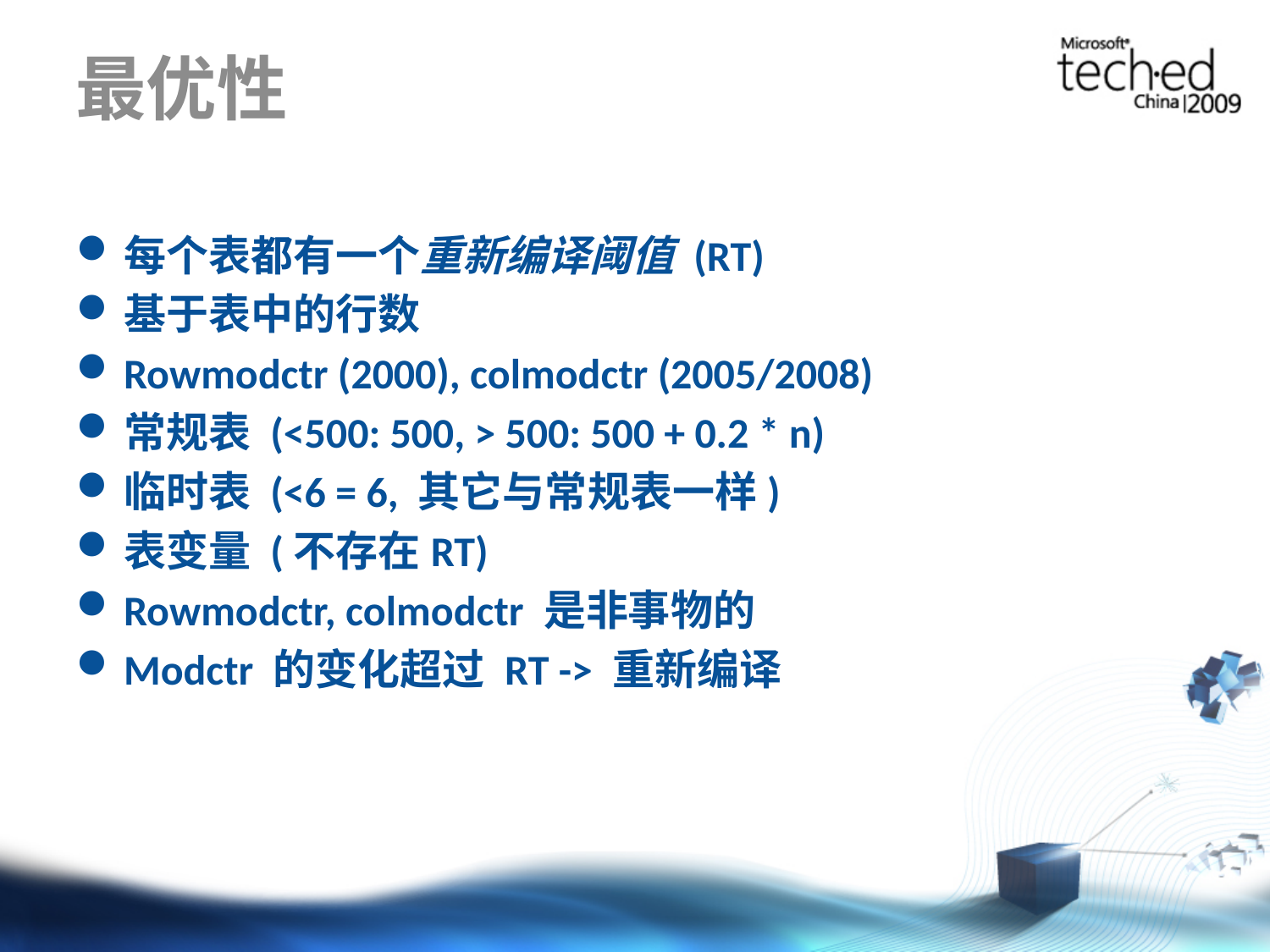

# 最优性
每个表都有一个重新编译阈值 (RT)
基于表中的行数
Rowmodctr (2000), colmodctr (2005/2008)
常规表 (<500: 500, > 500: 500 + 0.2 * n)
临时表 (<6 = 6, 其它与常规表一样)
表变量 (不存在RT)
Rowmodctr, colmodctr 是非事物的
Modctr 的变化超过 RT -> 重新编译